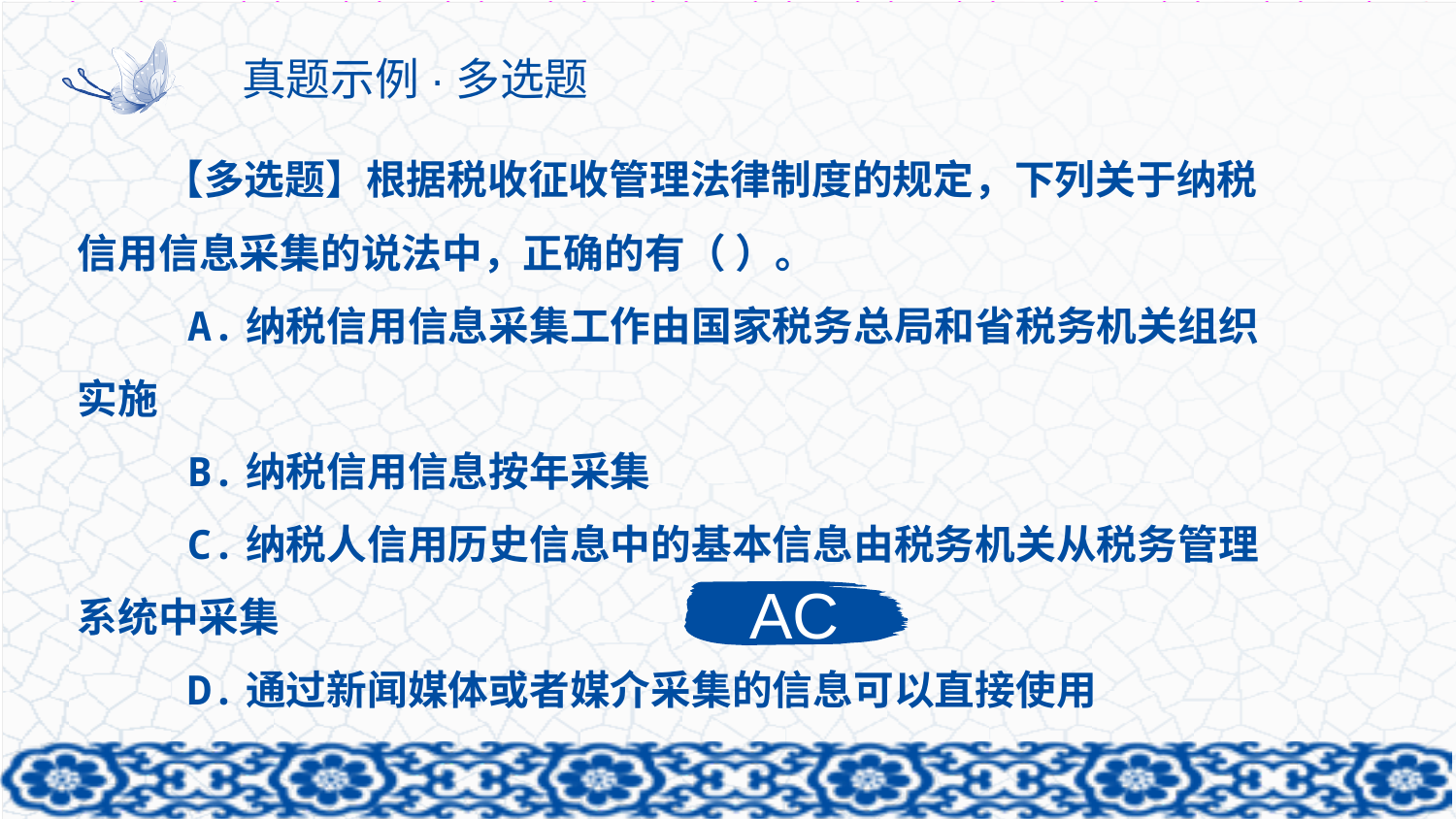

# 真题示例·多选题
【多选题】根据税收征收管理法律制度的规定，下列关于纳税信用信息采集的说法中，正确的有（ ）。
 A.纳税信用信息采集工作由国家税务总局和省税务机关组织实施
 B.纳税信用信息按年采集
 C.纳税人信用历史信息中的基本信息由税务机关从税务管理系统中采集
 D.通过新闻媒体或者媒介采集的信息可以直接使用
AC